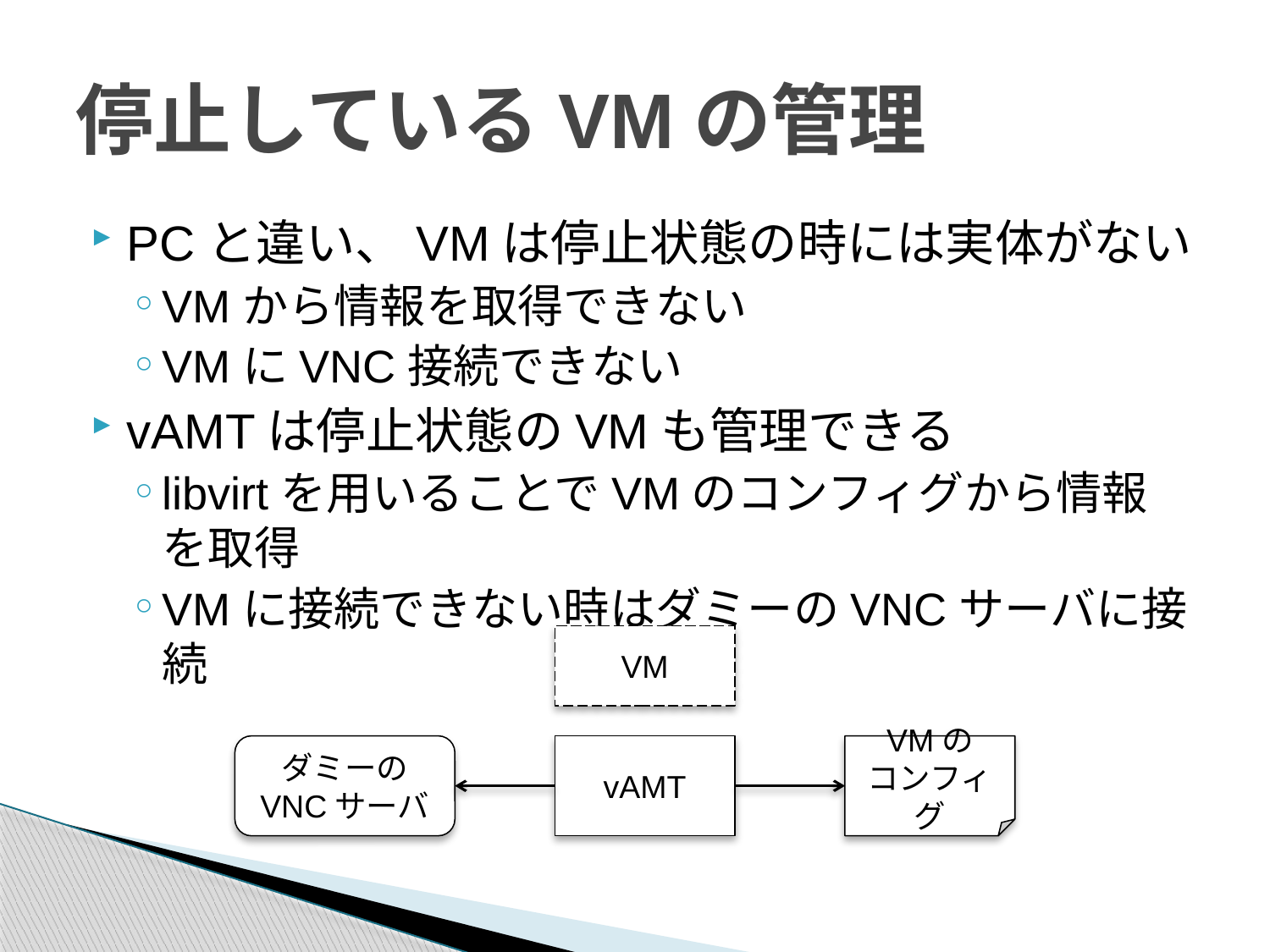

# 停止しているVMの管理
PCと違い、VMは停止状態の時には実体がない
VMから情報を取得できない
VMにVNC接続できない
vAMTは停止状態のVMも管理できる
libvirtを用いることでVMのコンフィグから情報を取得
VMに接続できない時はダミーのVNCサーバに接続
VM
ダミーの
VNCサーバ
vAMT
VMの
コンフィグ